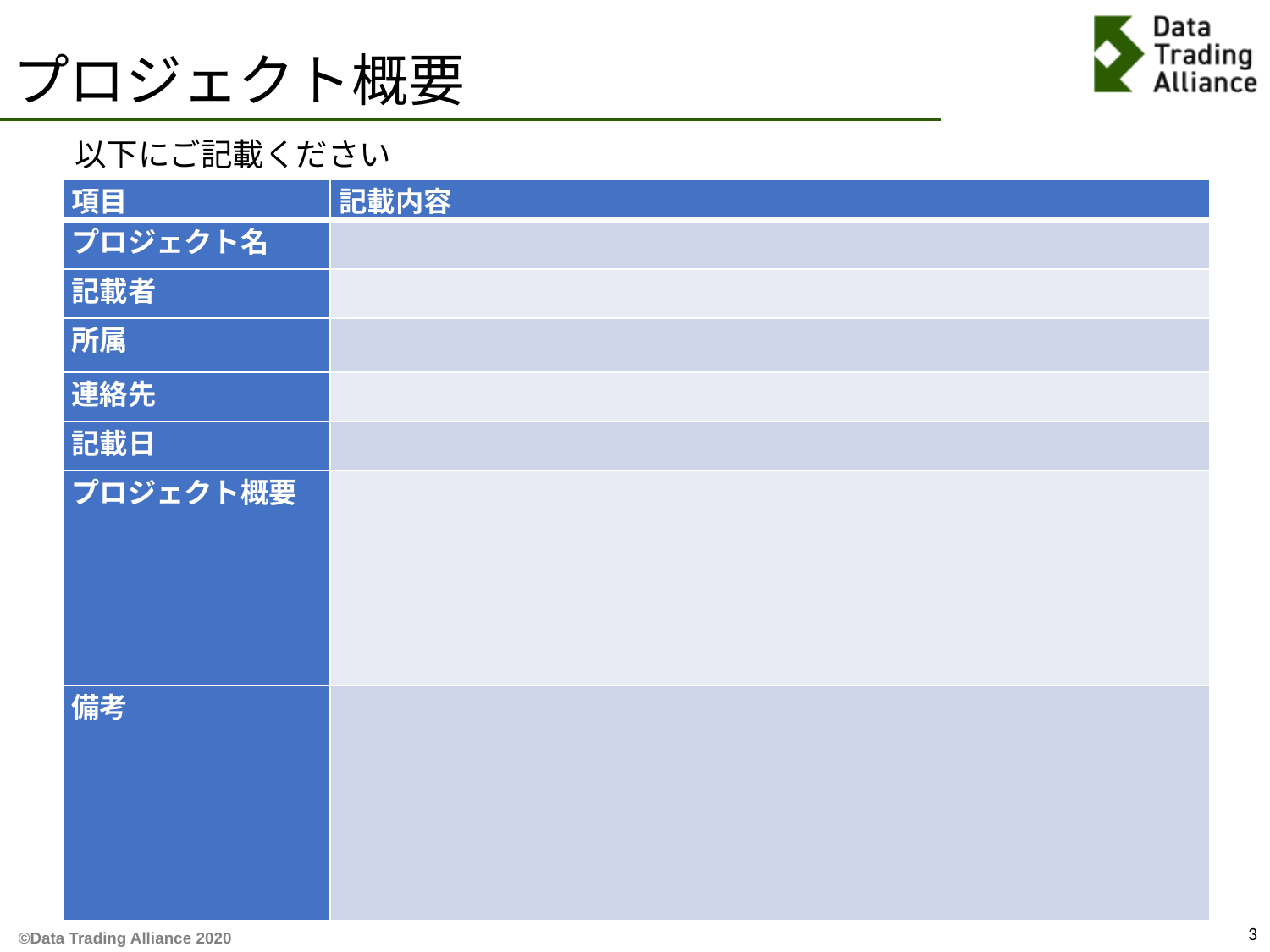

# プロジェクト概要
以下にご記載ください
| 項目 | 記載内容 |
| --- | --- |
| プロジェクト名 |  |
| 記載者 |  |
| 所属 |  |
| 連絡先 |  |
| 記載日 |  |
| プロジェクト概要 |  |
| 備考 |  |

3